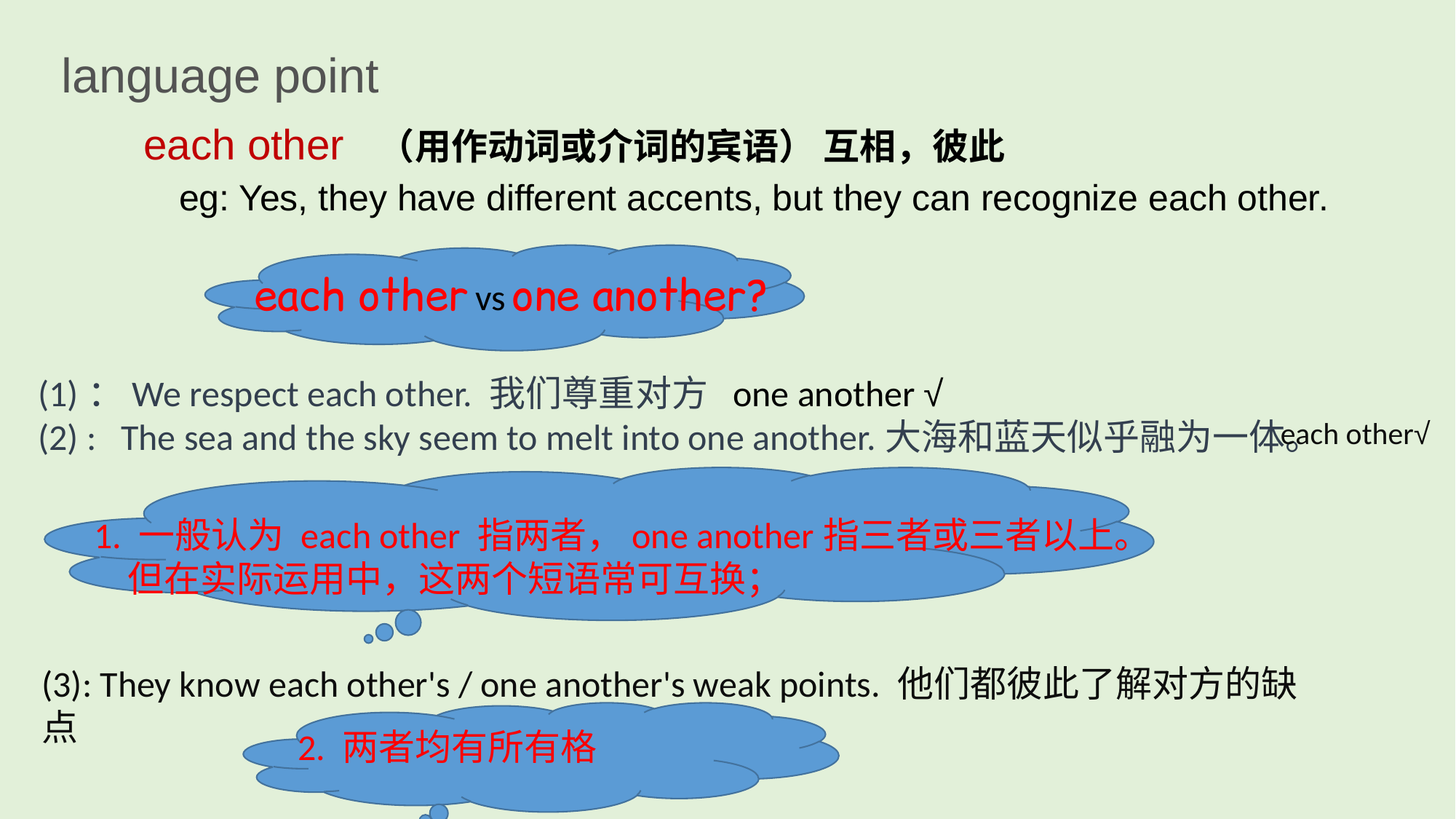

language point
each other  （用作动词或介词的宾语） 互相，彼此
   eg: Yes, they have different accents, but they can recognize each other.

each other vs one another?
one another √
(1)：We respect each other. 我们尊重对方
(2) :   The sea and the sky seem to melt into one another.大海和蓝天似乎融为一体。
each other√

1. 一般认为 each other 指两者，one another指三者或三者以上。
   但在实际运用中，这两个短语常可互换；
(3): They know each other's / one another's weak points. 他们都彼此了解对方的缺点

2. 两者均有所有格